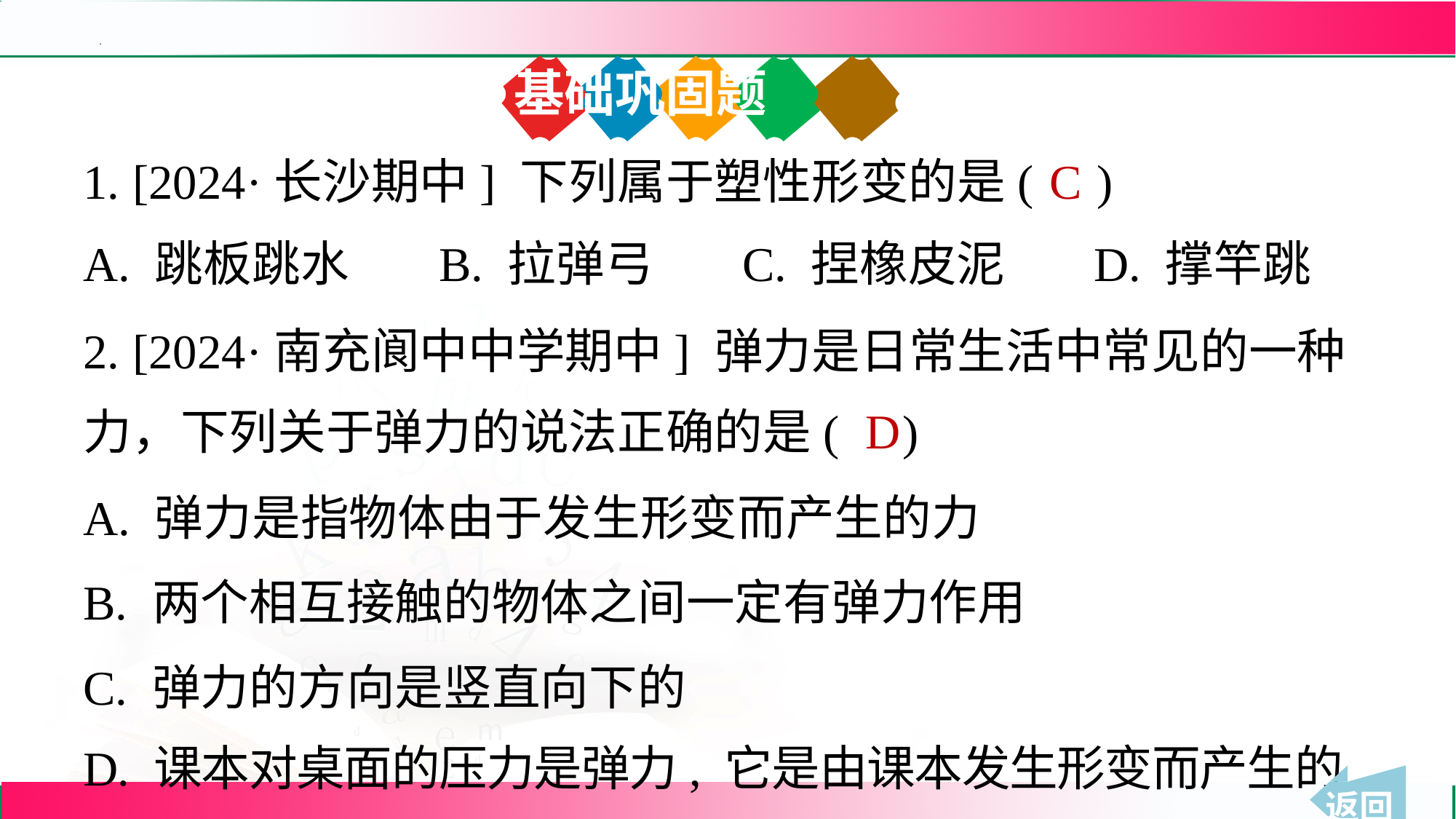

基础巩固题

C
1. [2024·长沙期中] 下列属于塑性形变的是(     )
A. 跳板跳水	B. 拉弹弓	C. 捏橡皮泥	D. 撑竿跳
2. [2024·南充阆中中学期中] 弹力是日常生活中常见的一种
力，下列关于弹力的说法正确的是(     )
D
A. 弹力是指物体由于发生形变而产生的力
B. 两个相互接触的物体之间一定有弹力作用
C. 弹力的方向是竖直向下的
D. 课本对桌面的压力是弹力, 它是由课本发生形变而产生的
 返回